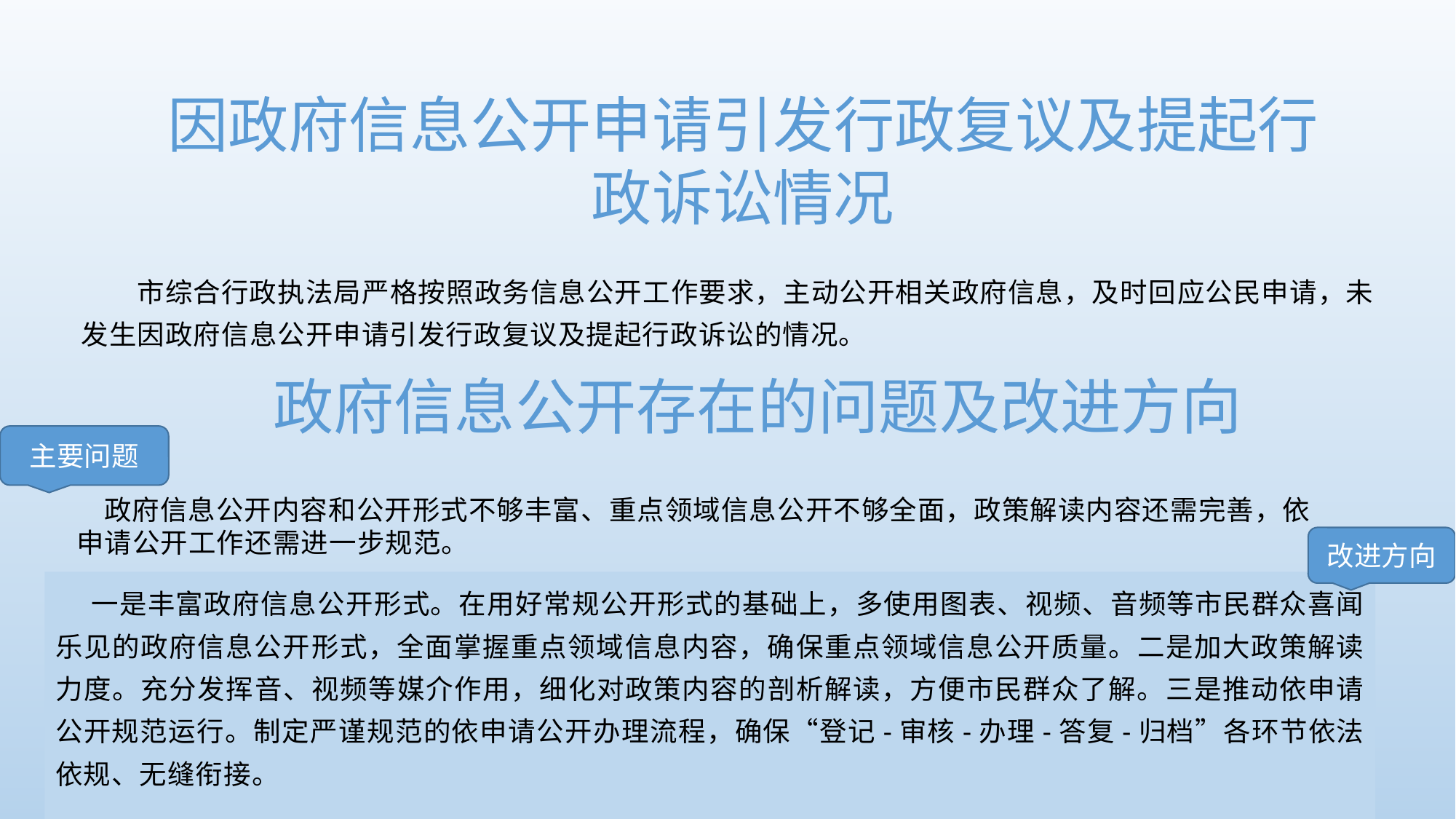

因政府信息公开申请引发行政复议及提起行政诉讼情况
       市综合行政执法局严格按照政务信息公开工作要求，主动公开相关政府信息，及时回应公民申请，未发生因政府信息公开申请引发行政复议及提起行政诉讼的情况。
政府信息公开存在的问题及改进方向
主要问题
   政府信息公开内容和公开形式不够丰富、重点领域信息公开不够全面，政策解读内容还需完善，依申请公开工作还需进一步规范。
改进方向
    一是丰富政府信息公开形式。在用好常规公开形式的基础上，多使用图表、视频、音频等市民群众喜闻乐见的政府信息公开形式，全面掌握重点领域信息内容，确保重点领域信息公开质量。二是加大政策解读力度。充分发挥音、视频等媒介作用，细化对政策内容的剖析解读，方便市民群众了解。三是推动依申请公开规范运行。制定严谨规范的依申请公开办理流程，确保“登记-审核-办理-答复-归档”各环节依法依规、无缝衔接。